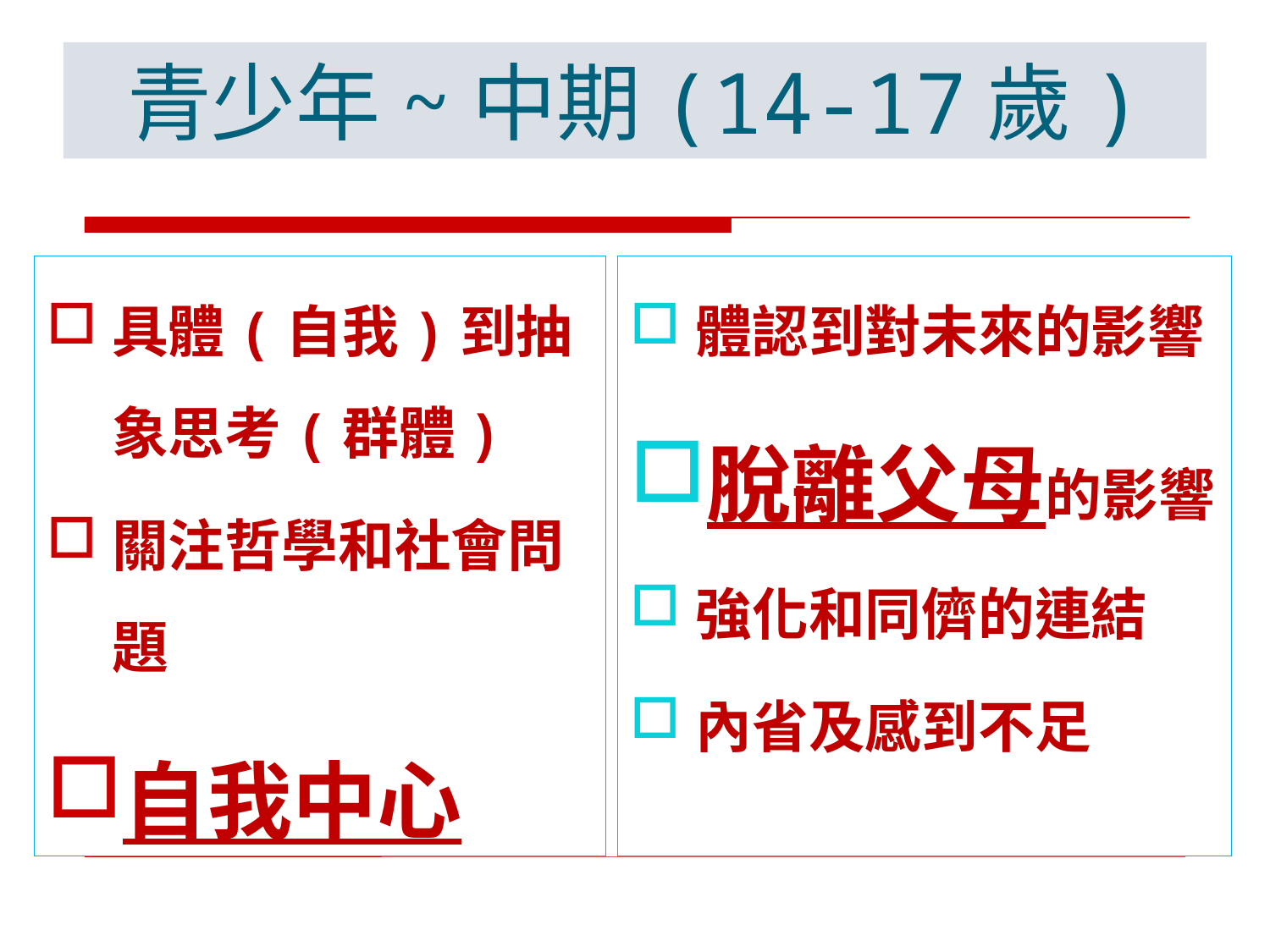

青少年~中期(14-17歲)
具體(自我)到抽象思考(群體)
關注哲學和社會問題
自我中心
體認到對未來的影響
脫離父母的影響
強化和同儕的連結
內省及感到不足